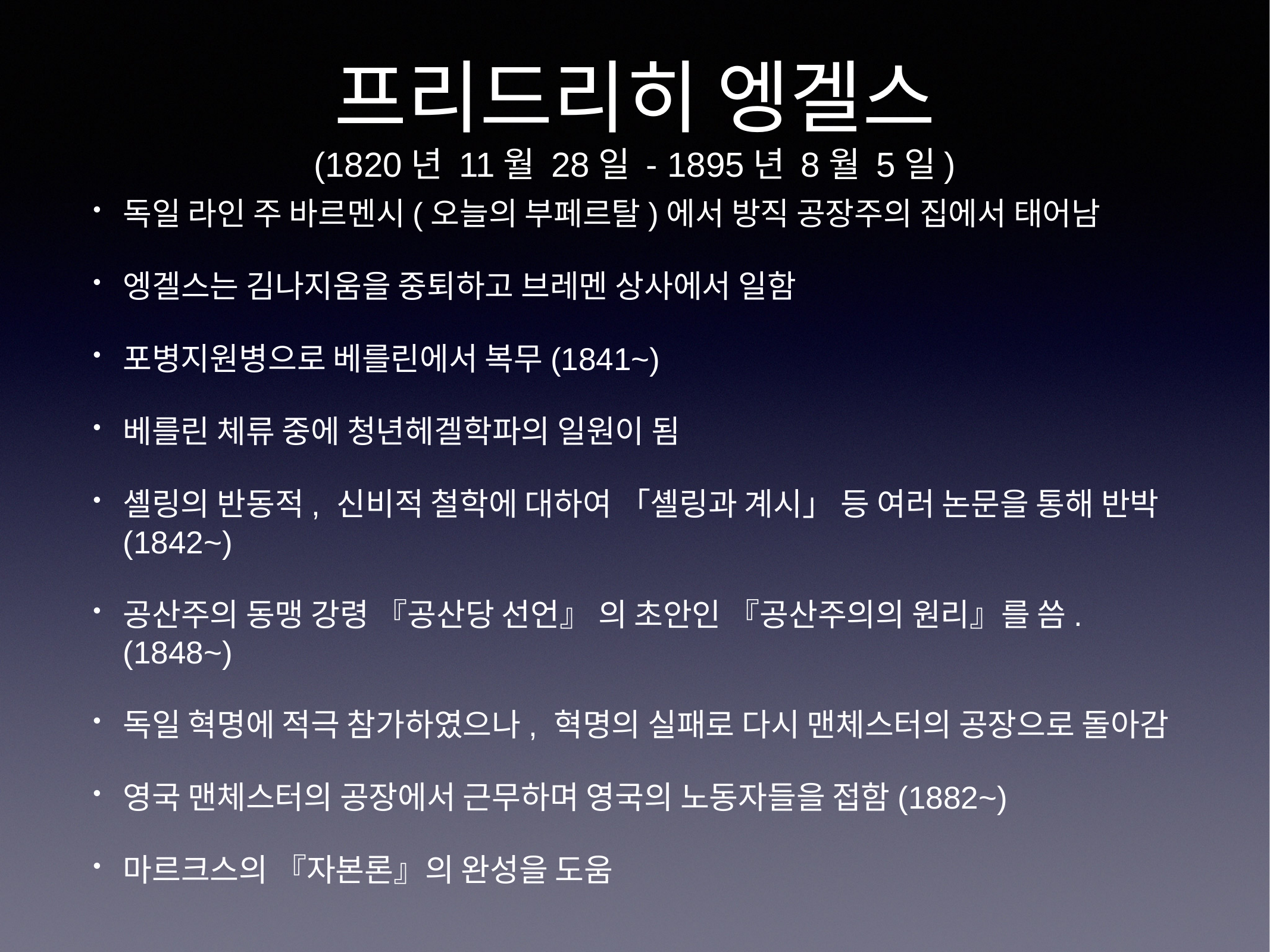

# 프리드리히 엥겔스
(1820년 11월 28일 - 1895년 8월 5일)
독일 라인 주 바르멘시(오늘의 부페르탈)에서 방직 공장주의 집에서 태어남
엥겔스는 김나지움을 중퇴하고 브레멘 상사에서 일함
포병지원병으로 베를린에서 복무(1841~)
베를린 체류 중에 청년헤겔학파의 일원이 됨
셸링의 반동적, 신비적 철학에 대하여 「셸링과 계시」 등 여러 논문을 통해 반박(1842~)
공산주의 동맹 강령 『공산당 선언』 의 초안인 『공산주의의 원리』를 씀.(1848~)
독일 혁명에 적극 참가하였으나, 혁명의 실패로 다시 맨체스터의 공장으로 돌아감
영국 맨체스터의 공장에서 근무하며 영국의 노동자들을 접함(1882~)
마르크스의 『자본론』의 완성을 도움